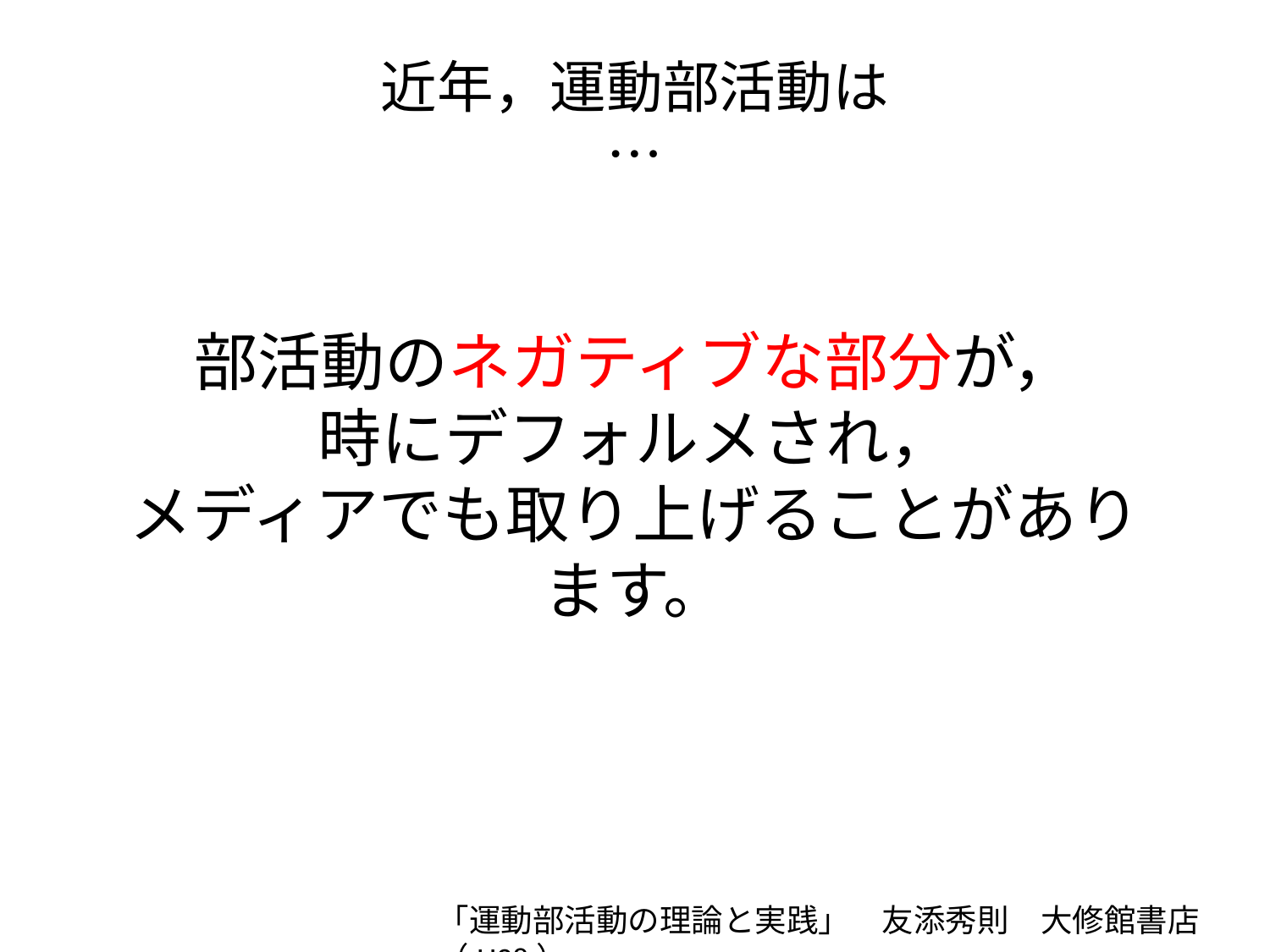

近年，運動部活動は…
部活動のネガティブな部分が，
時にデフォルメされ，
メディアでも取り上げることがあります。
「運動部活動の理論と実践」　友添秀則　大修館書店　（H28）